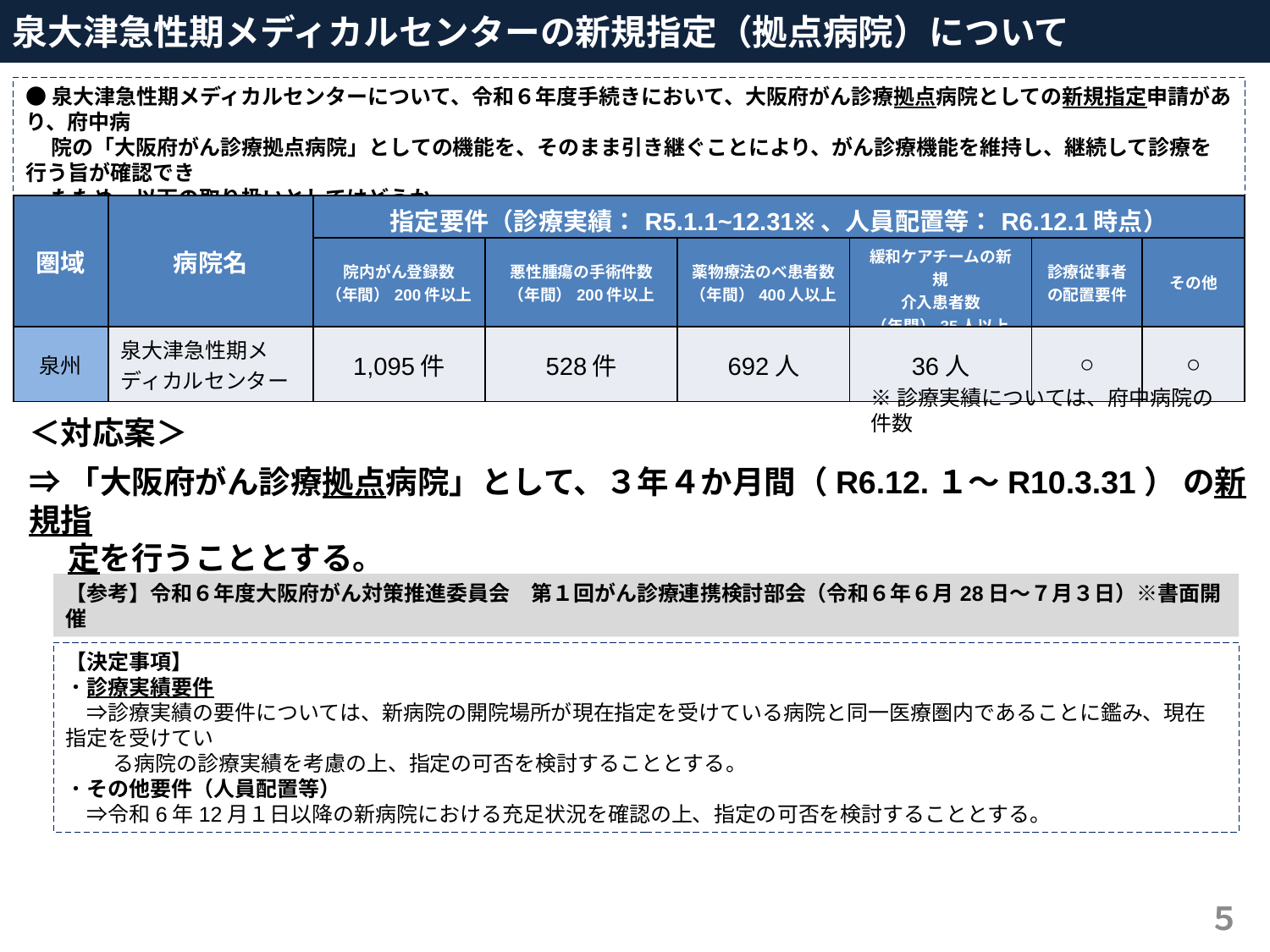

泉大津急性期メディカルセンターの新規指定（拠点病院）について
●泉大津急性期メディカルセンターについて、令和６年度手続きにおいて、大阪府がん診療拠点病院としての新規指定申請があり、府中病
　 院の「大阪府がん診療拠点病院」としての機能を、そのまま引き継ぐことにより、がん診療機能を維持し、継続して診療を行う旨が確認でき
　 たため、以下の取り扱いとしてはどうか。
| 圏域 | 病院名 | 指定要件（診療実績：R5.1.1~12.31※、人員配置等：R6.12.1時点） |  |  |  |  |  |
| --- | --- | --- | --- | --- | --- | --- | --- |
|  |  | 院内がん登録数 （年間）200件以上 | 悪性腫瘍の手術件数 （年間）200件以上 | 薬物療法のべ患者数 （年間）400人以上 | 緩和ケアチームの新規 介入患者数 （年間）35人以上 | 診療従事者の配置要件 | その他 |
| 泉州 | 泉大津急性期メディカルセンター | 1,095件 | 528件 | 692人 | 36人 | ○ | ○ |
※診療実績については、府中病院の件数
＜対応案＞
⇒「大阪府がん診療拠点病院」として、３年４か月間（R6.12.１～R10.3.31） の新規指
 　定を行うこととする。

【参考】令和６年度大阪府がん対策推進委員会　第１回がん診療連携検討部会（令和６年６月28日～７月３日）※書面開催
【決定事項】
・診療実績要件
　⇒診療実績の要件については、新病院の開院場所が現在指定を受けている病院と同一医療圏内であることに鑑み、現在指定を受けてい
　　 る病院の診療実績を考慮の上、指定の可否を検討することとする。
・その他要件（人員配置等）
　⇒令和6年12月１日以降の新病院における充足状況を確認の上、指定の可否を検討することとする。
５